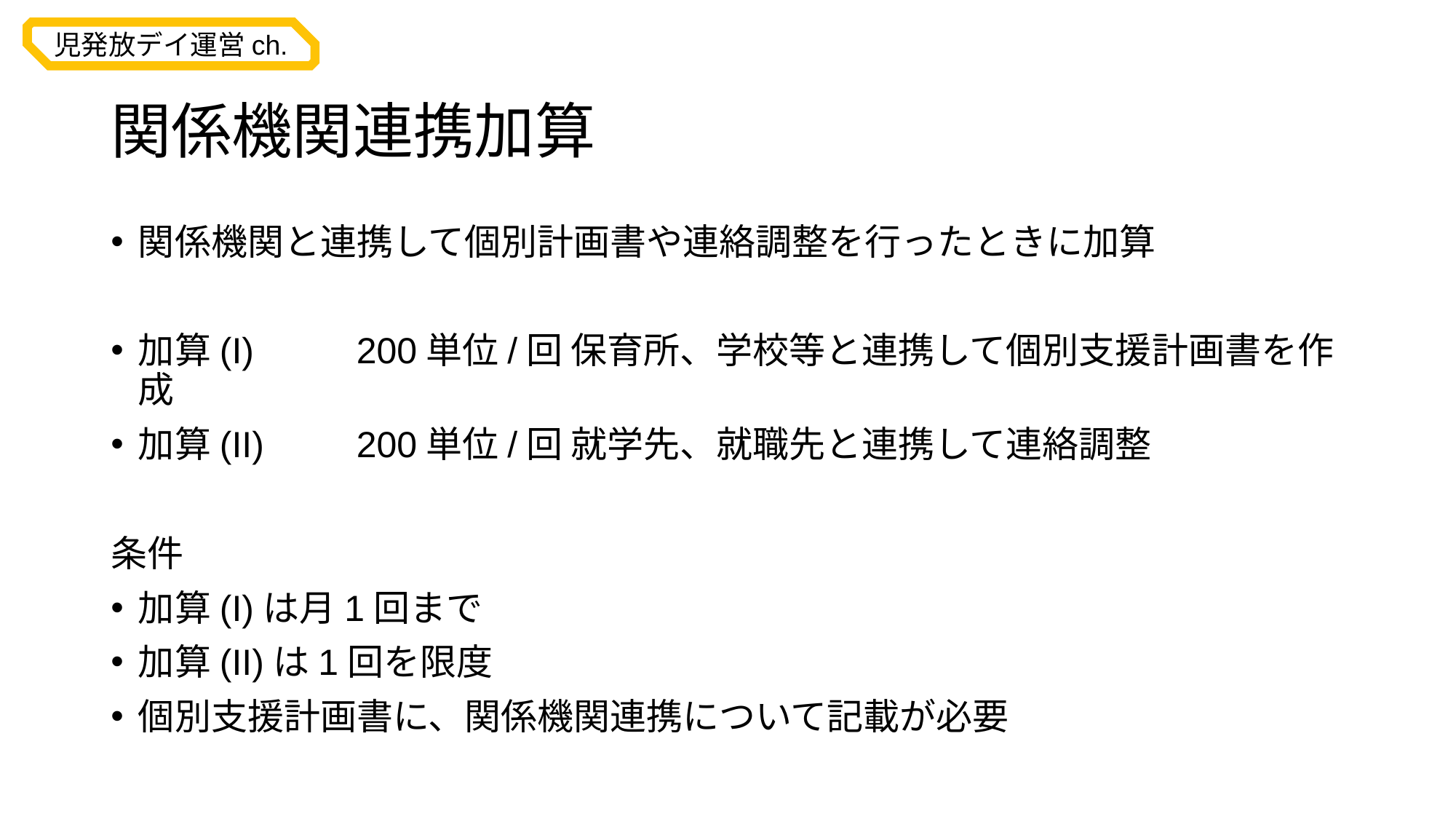

# 関係機関連携加算
関係機関と連携して個別計画書や連絡調整を行ったときに加算

加算(I) 	200単位/回 保育所、学校等と連携して個別支援計画書を作成
加算(II) 	200単位/回 就学先、就職先と連携して連絡調整

条件
加算(I)は月1回まで
加算(II)は1回を限度
個別支援計画書に、関係機関連携について記載が必要